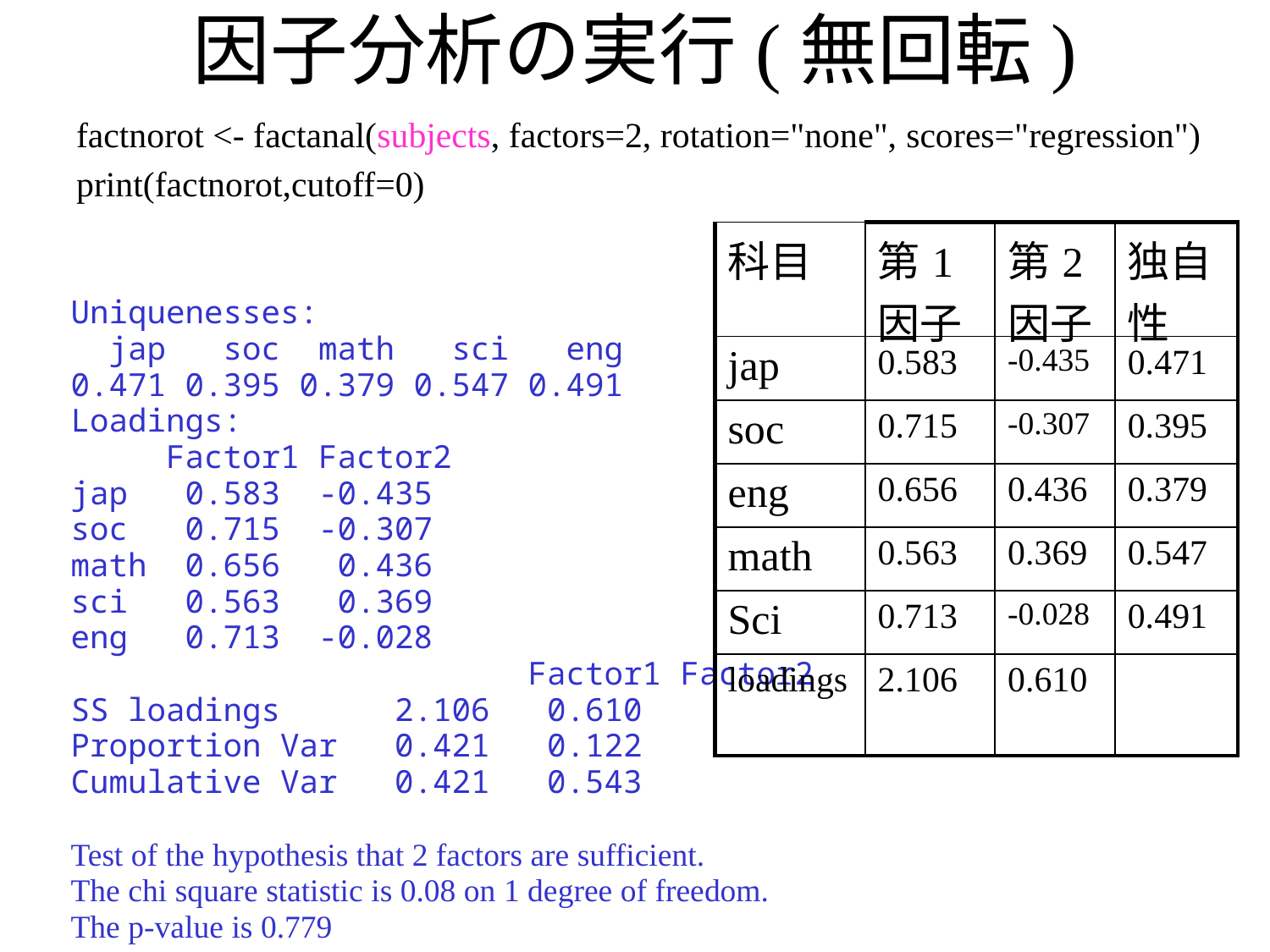

# 因子分析の実行(無回転)
factnorot <- factanal(subjects, factors=2, rotation="none", scores="regression")
print(factnorot,cutoff=0)
| 科目 | 第1因子 | 第2因子 | 独自性 |
| --- | --- | --- | --- |
| jap | 0.583 | -0.435 | 0.471 |
| soc | 0.715 | -0.307 | 0.395 |
| eng | 0.656 | 0.436 | 0.379 |
| math | 0.563 | 0.369 | 0.547 |
| Sci | 0.713 | -0.028 | 0.491 |
| loadings | 2.106 | 0.610 |  |
Uniquenesses:
  jap   soc  math   sci   eng
0.471 0.395 0.379 0.547 0.491
Loadings:
     Factor1 Factor2
jap   0.583  -0.435
soc   0.715  -0.307
math  0.656   0.436
sci   0.563   0.369
eng   0.713  -0.028
                        Factor1 Factor2
SS loadings      2.106   0.610
Proportion Var   0.421   0.122
Cumulative Var   0.421   0.543

Test of the hypothesis that 2 factors are sufficient.
The chi square statistic is 0.08 on 1 degree of freedom.
The p-value is 0.779
>